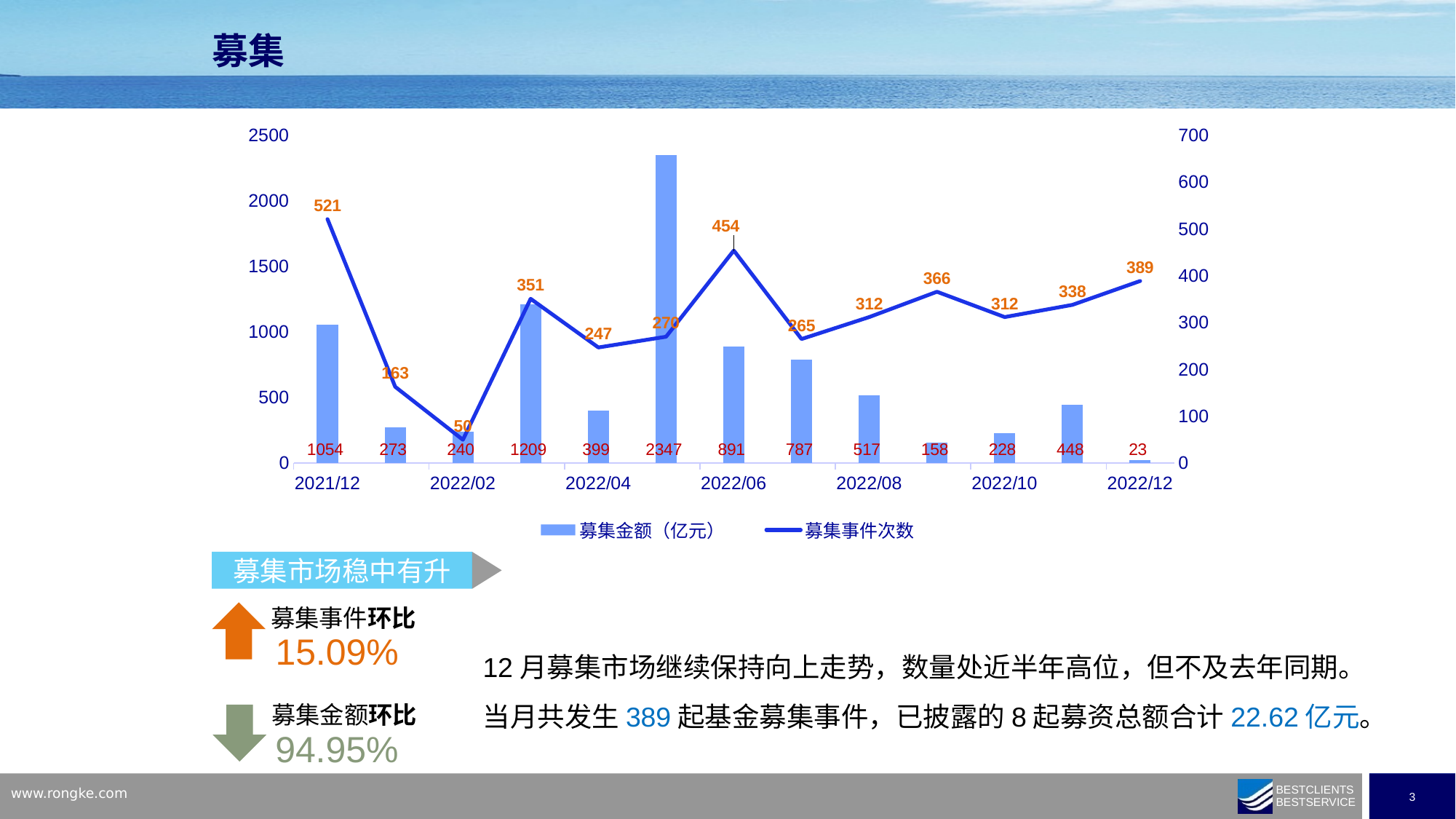

募集

### Chart

| Category | 募集金额（亿元） | 募集事件次数 |
|---|---|---|
| 44896 | 22.62 | 389.0 |
| 44866 | 447.87 | 338.0 |
| 44835 | 227.95 | 312.0 |
| 44805 | 158.48 | 366.0 |
| 44774 | 516.85 | 312.0 |
| 44743 | 787.05 | 265.0 |
| 44713 | 891.17 | 454.0 |
| 44682 | 2346.7 | 270.0 |
| 44652 | 398.86 | 247.0 |
| 44621 | 1208.9 | 351.0 |
| 44593 | 239.56 | 50.0 |
| 44562 | 272.56 | 163.0 |
| 44531 | 1053.56 | 521.0 |
募集市场稳中有升

募集事件环比

12月募集市场继续保持向上走势，数量处近半年高位，但不及去年同期。
当月共发生389起基金募集事件，已披露的8起募资总额合计22.62亿元。
15.09%
募集金额环比

94.95%